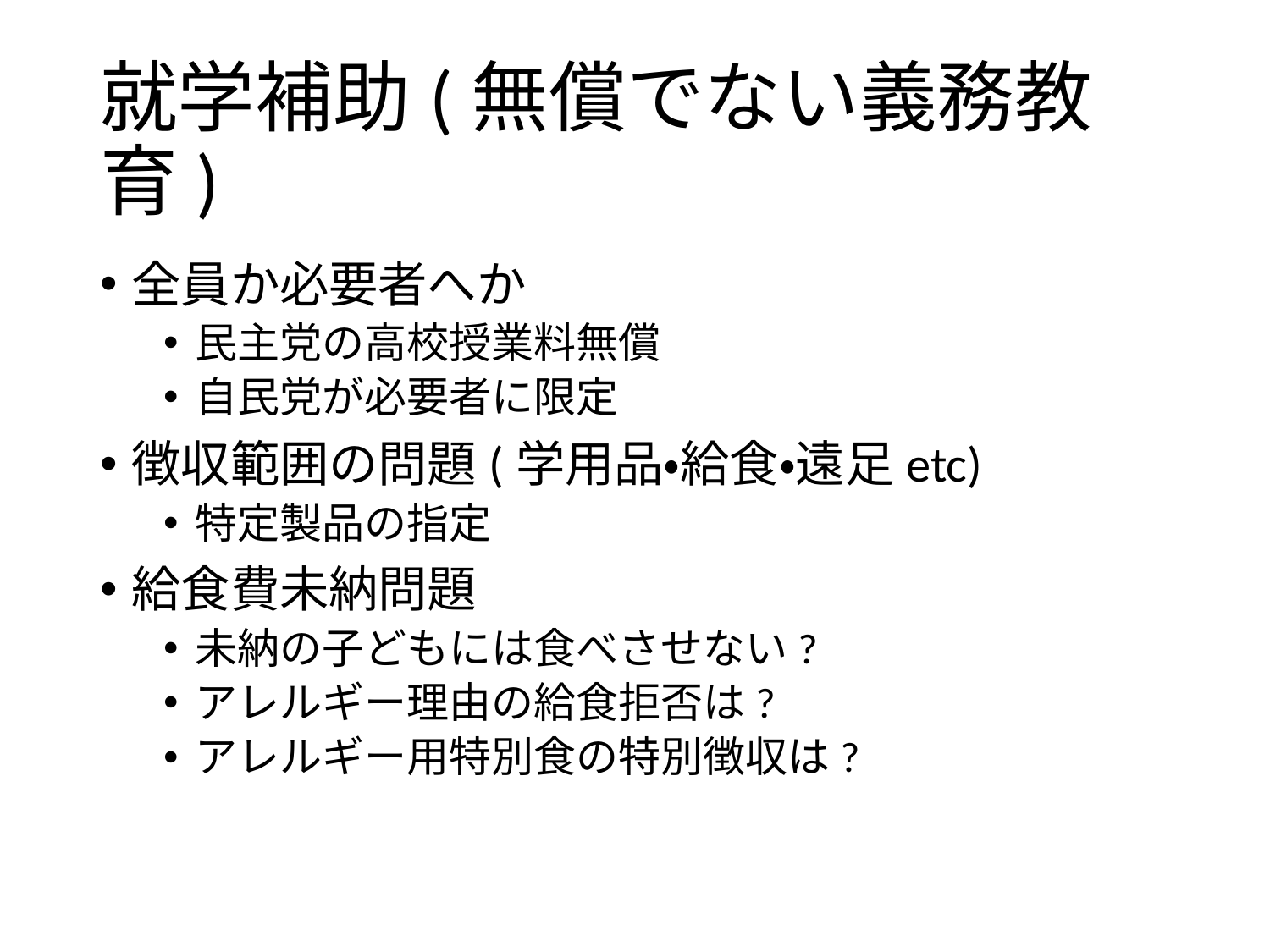

# 就学補助(無償でない義務教育)
全員か必要者へか
民主党の高校授業料無償
自民党が必要者に限定
徴収範囲の問題(学用品・給食・遠足etc)
特定製品の指定
給食費未納問題
未納の子どもには食べさせない?
アレルギー理由の給食拒否は?
アレルギー用特別食の特別徴収は?